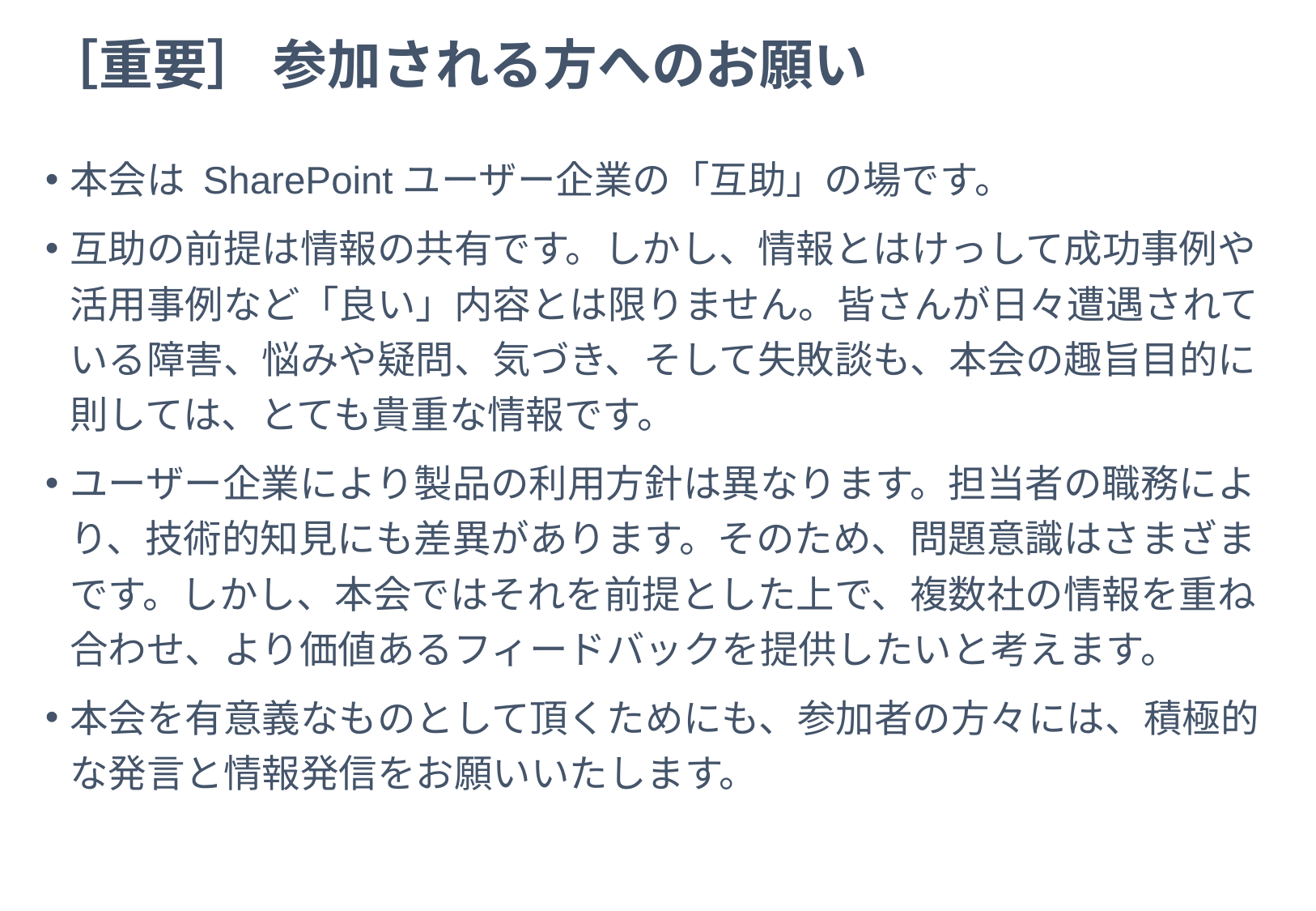

# ［重要］ 参加される方へのお願い
本会は SharePointユーザー企業の「互助」の場です。
互助の前提は情報の共有です。しかし、情報とはけっして成功事例や活用事例など「良い」内容とは限りません。皆さんが日々遭遇されている障害、悩みや疑問、気づき、そして失敗談も、本会の趣旨目的に則しては、とても貴重な情報です。
ユーザー企業により製品の利用方針は異なります。担当者の職務により、技術的知見にも差異があります。そのため、問題意識はさまざまです。しかし、本会ではそれを前提とした上で、複数社の情報を重ね合わせ、より価値あるフィードバックを提供したいと考えます。
本会を有意義なものとして頂くためにも、参加者の方々には、積極的な発言と情報発信をお願いいたします。